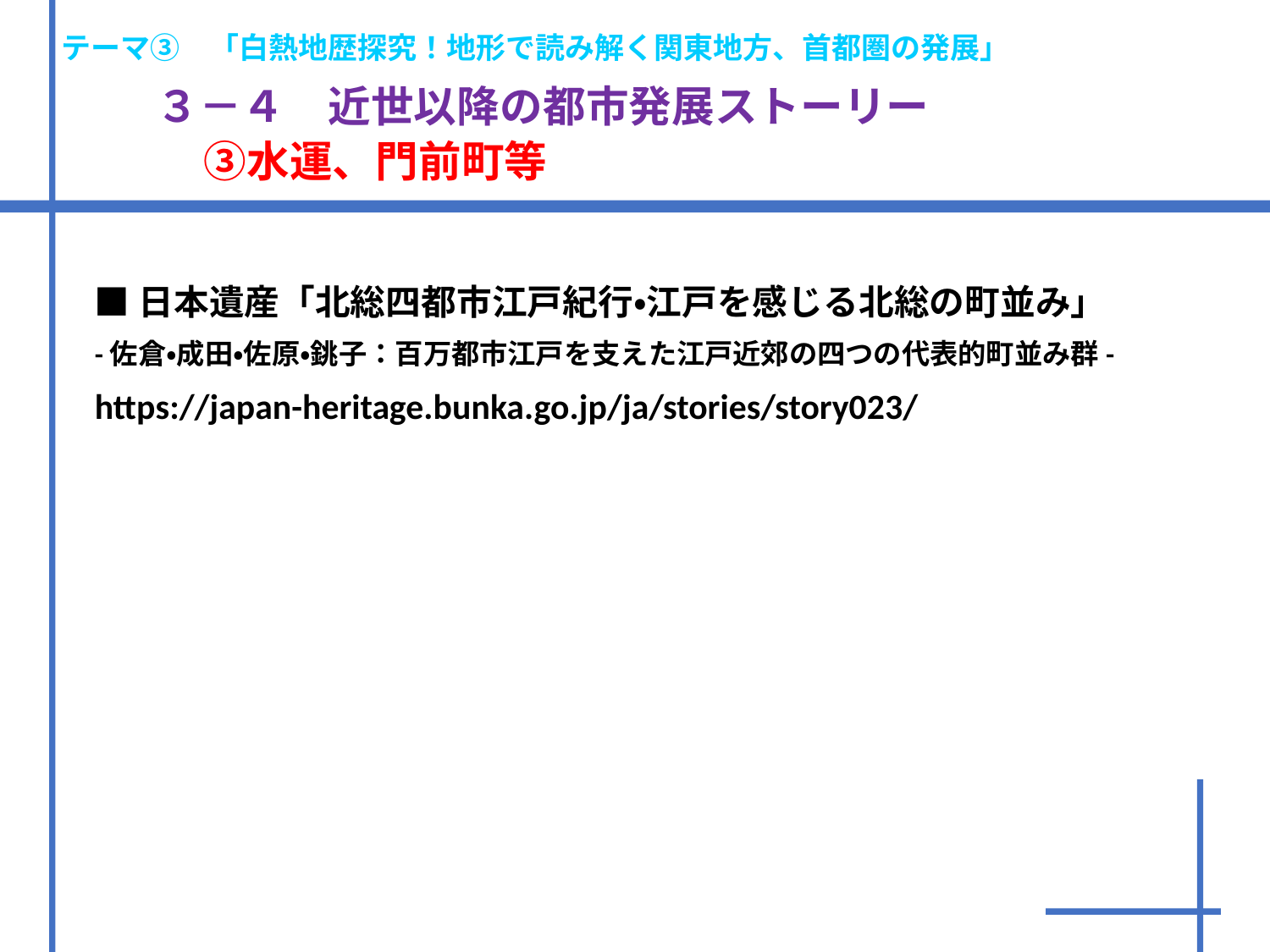

テーマ③　「白熱地歴探究！地形で読み解く関東地方、首都圏の発展」
　　３－４　近世以降の都市発展ストーリー　　　　
　　　③水運、門前町等

■日本遺産「北総四都市江戸紀行・江戸を感じる北総の町並み」
-佐倉・成田・佐原・銚子：百万都市江戸を支えた江戸近郊の四つの代表的町並み群-
https://japan-heritage.bunka.go.jp/ja/stories/story023/